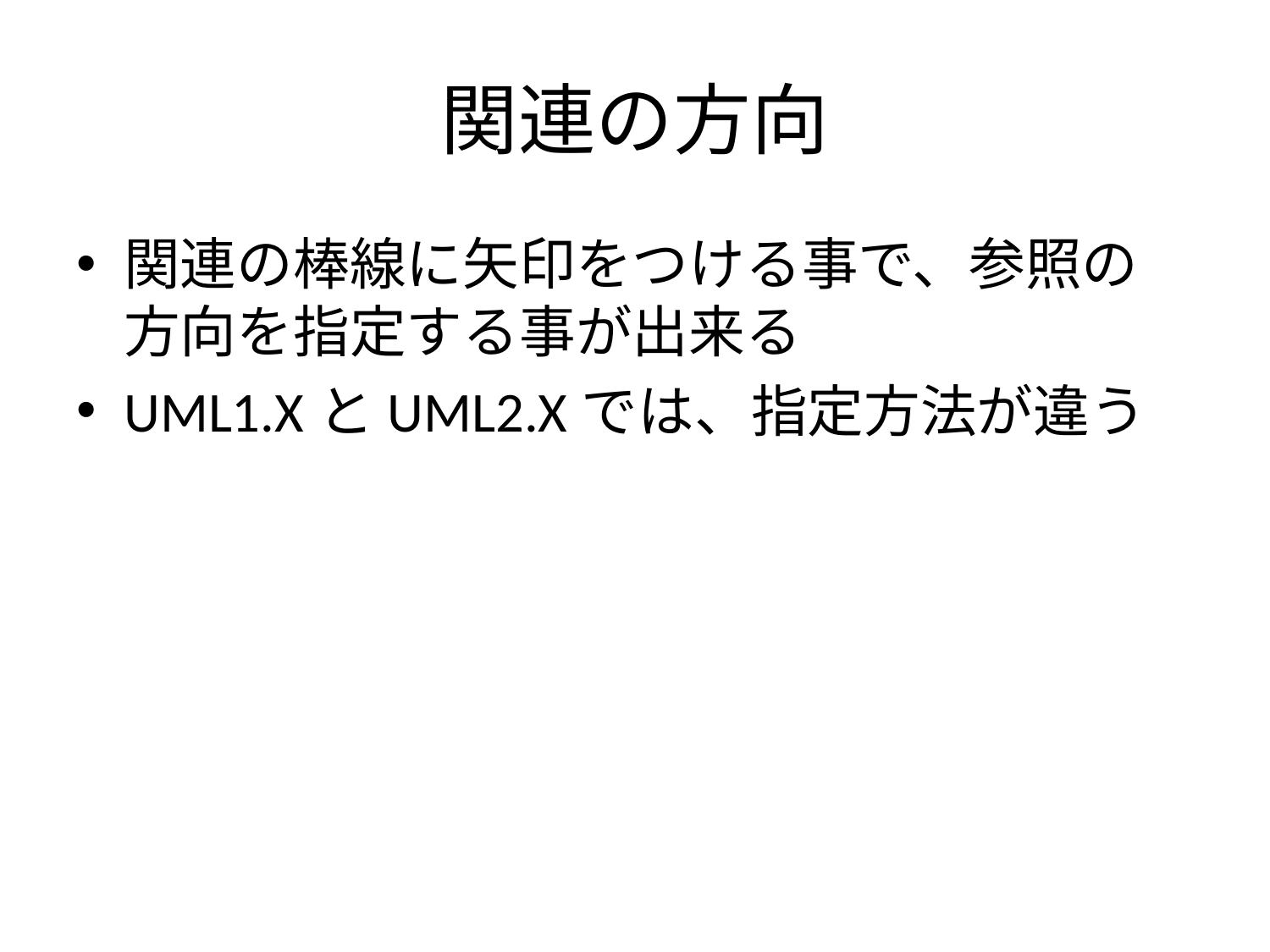

# 関連の方向
関連の棒線に矢印をつける事で、参照の方向を指定する事が出来る
UML1.XとUML2.Xでは、指定方法が違う